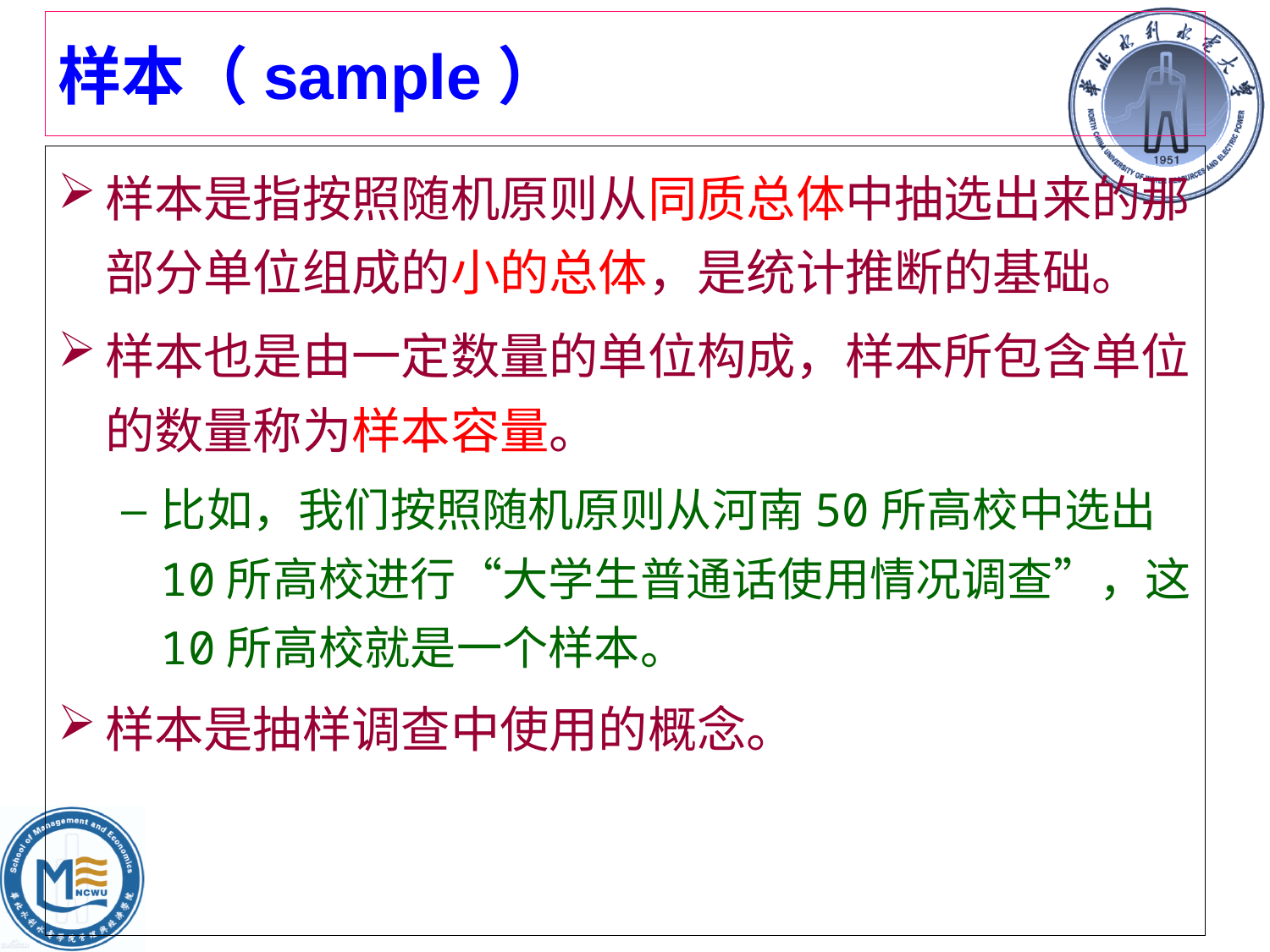

# 样本（sample）
样本是指按照随机原则从同质总体中抽选出来的那部分单位组成的小的总体，是统计推断的基础。
样本也是由一定数量的单位构成，样本所包含单位的数量称为样本容量。
比如，我们按照随机原则从河南50所高校中选出10所高校进行“大学生普通话使用情况调查”，这10所高校就是一个样本。
样本是抽样调查中使用的概念。